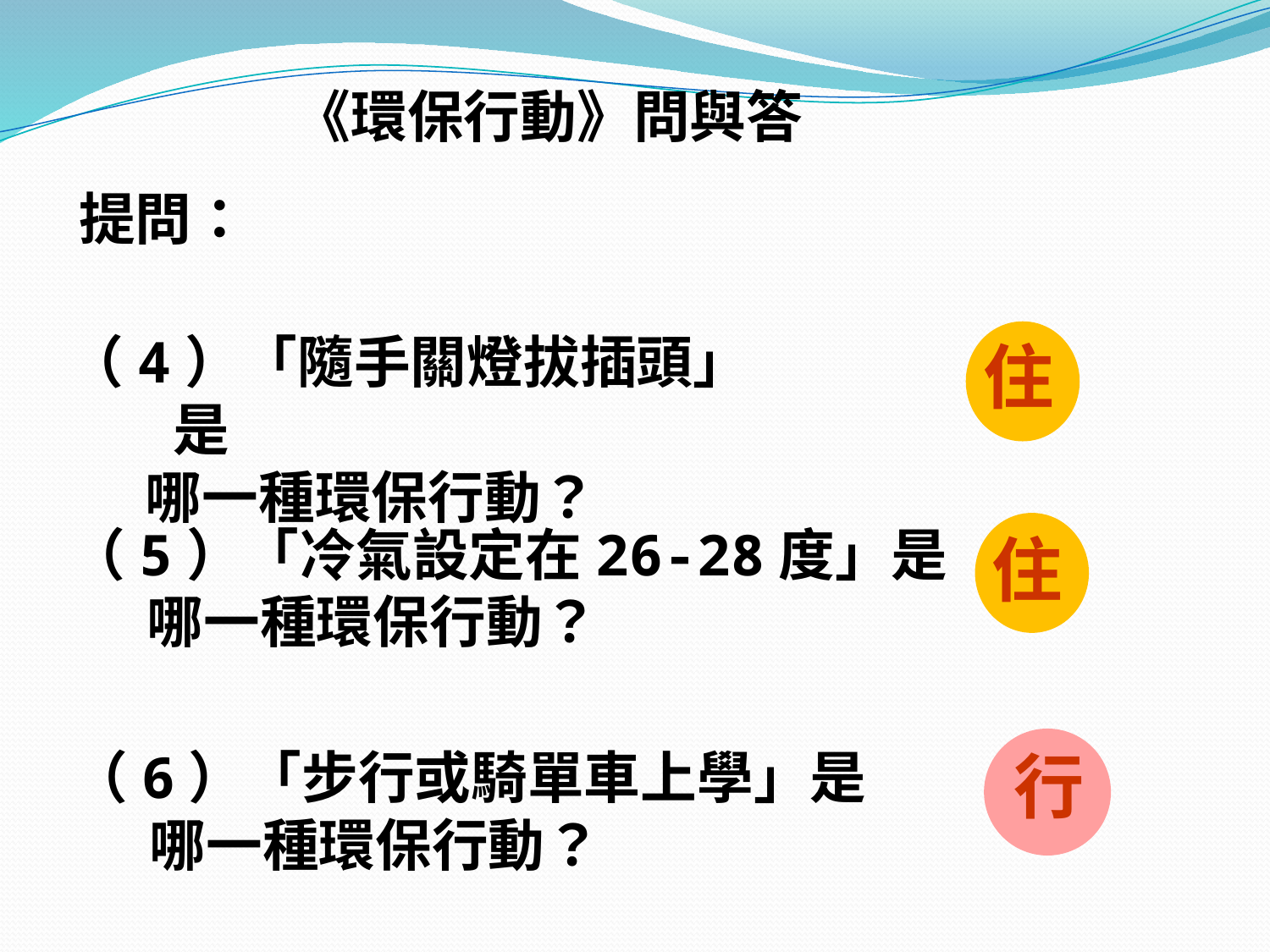

《環保行動》問與答
提問：
（4）「隨手關燈拔插頭」是
     哪一種環保行動？

住
（5）「冷氣設定在26-28度」是
     哪一種環保行動？

住

行
（6）「步行或騎單車上學」是
     哪一種環保行動？